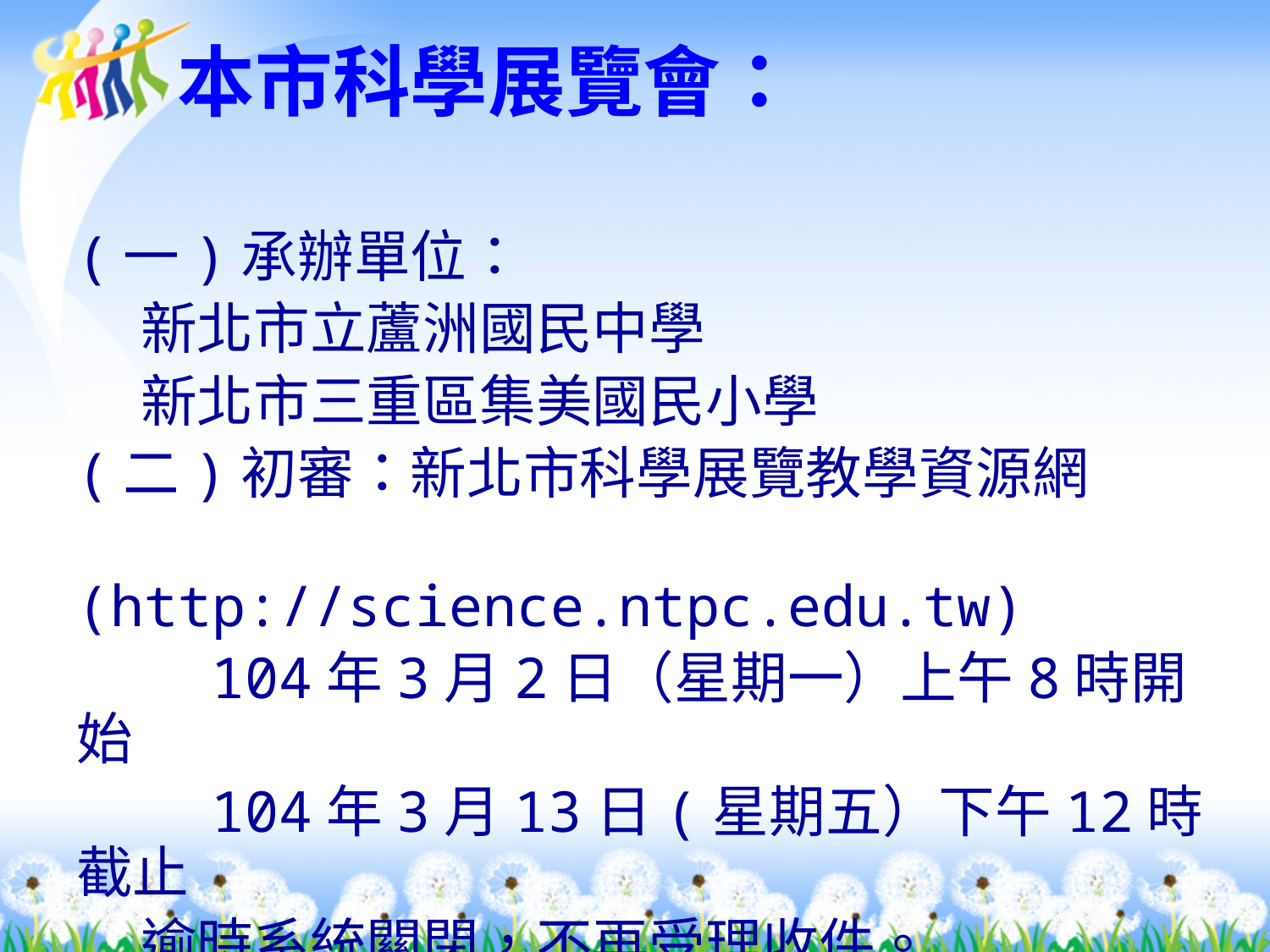

本市科學展覽會：
(一)承辦單位：
    新北市立蘆洲國民中學
    新北市三重區集美國民小學
(二)初審：新北市科學展覽教學資源網
         (http://science.ntpc.edu.tw)
    104年3月2日（星期一）上午8時開始
    104年3月13日(星期五）下午12時截止
    逾時系統關閉，不再受理收件。